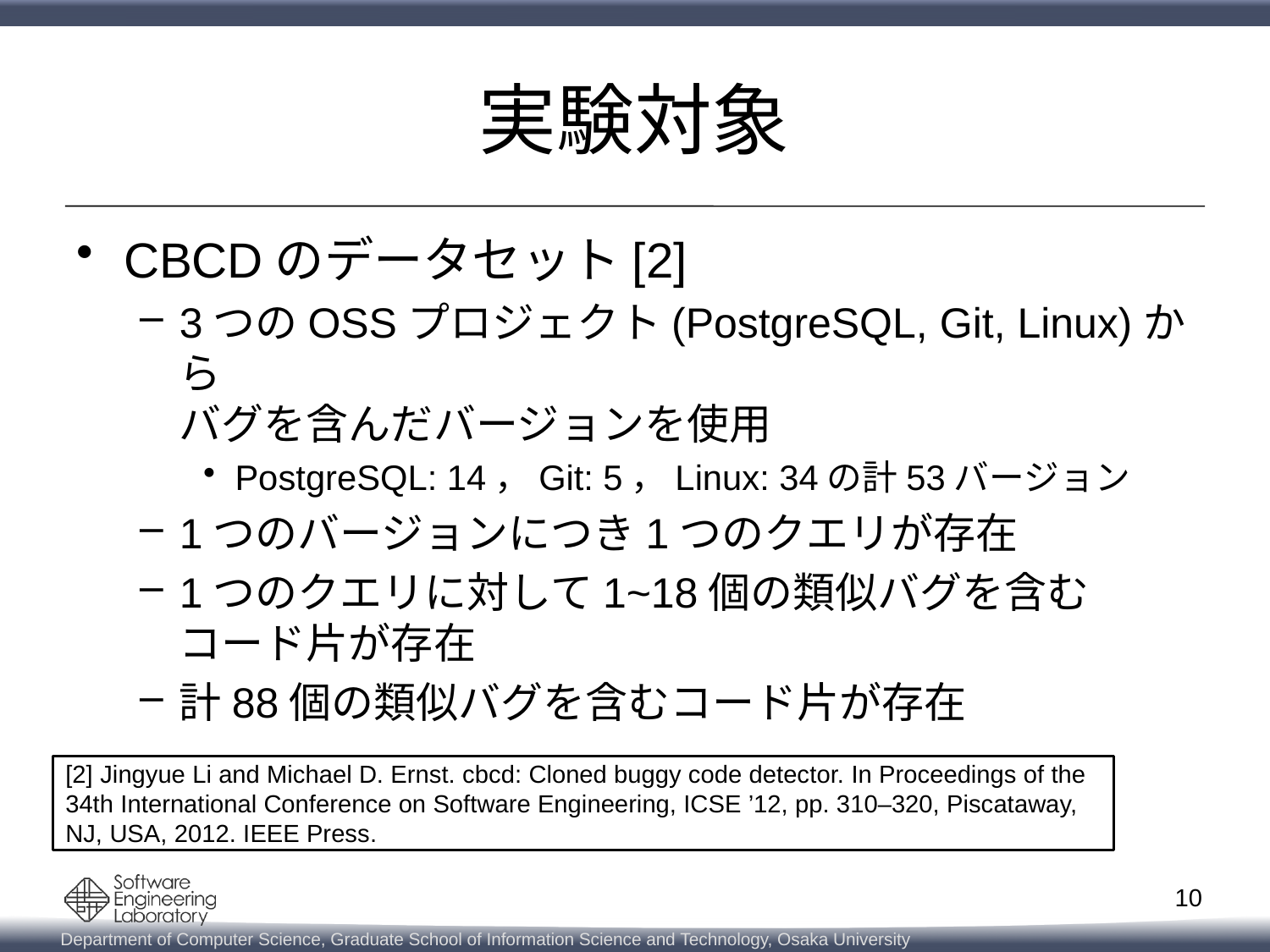

# 実験対象
CBCDのデータセット[2]
3つのOSSプロジェクト(PostgreSQL, Git, Linux)から
バグを含んだバージョンを使用
PostgreSQL: 14，Git: 5，Linux: 34の計53バージョン
1つのバージョンにつき1つのクエリが存在
1つのクエリに対して1~18個の類似バグを含む
コード片が存在
計88個の類似バグを含むコード片が存在

[2] Jingyue Li and Michael D. Ernst. cbcd: Cloned buggy code detector. In Proceedings of the 34th International Conference on Software Engineering, ICSE ’12, pp. 310–320, Piscataway, NJ, USA, 2012. IEEE Press.
10